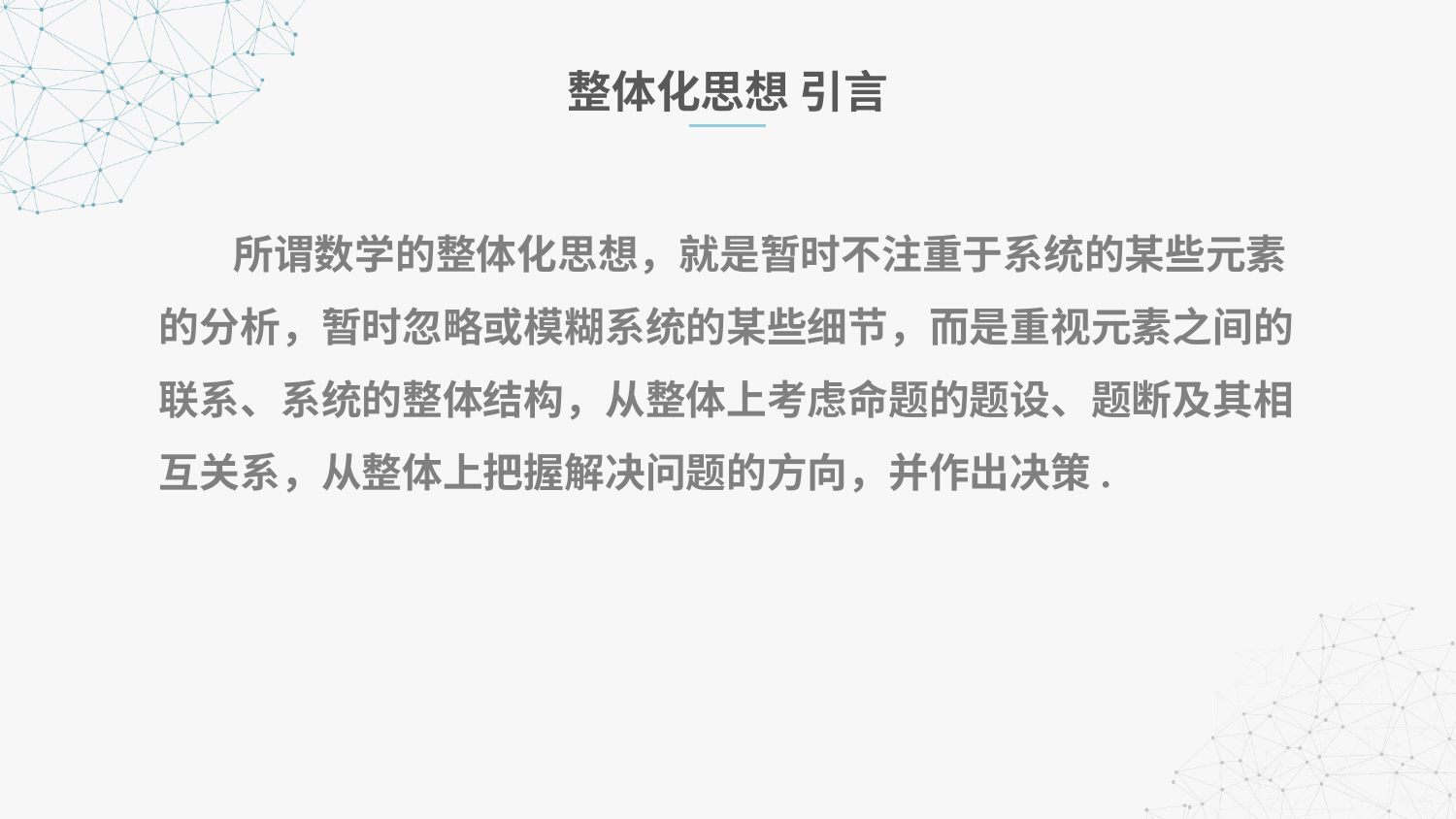

整体化思想 引言
       所谓数学的整体化思想，就是暂时不注重于系统的某些元素的分析，暂时忽略或模糊系统的某些细节，而是重视元素之间的联系、系统的整体结构，从整体上考虑命题的题设、题断及其相互关系，从整体上把握解决问题的方向，并作出决策.